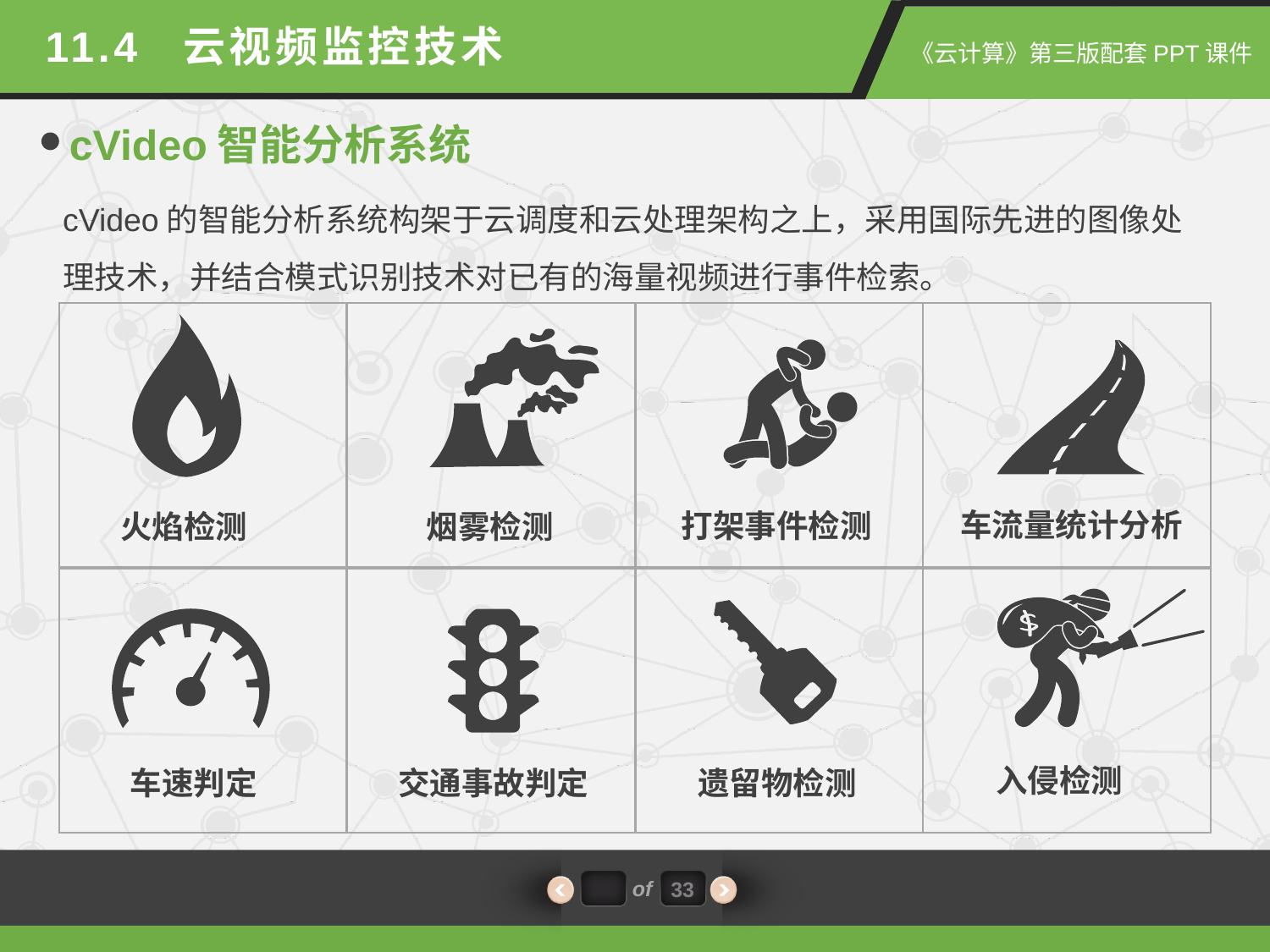

11.4  云视频监控技术
cVideo智能分析系统

cVideo的智能分析系统构架于云调度和云处理架构之上，采用国际先进的图像处理技术，并结合模式识别技术对已有的海量视频进行事件检索。

车流量统计分析
打架事件检测
火焰检测
烟雾检测

入侵检测
车速判定
交通事故判定
遗留物检测
12